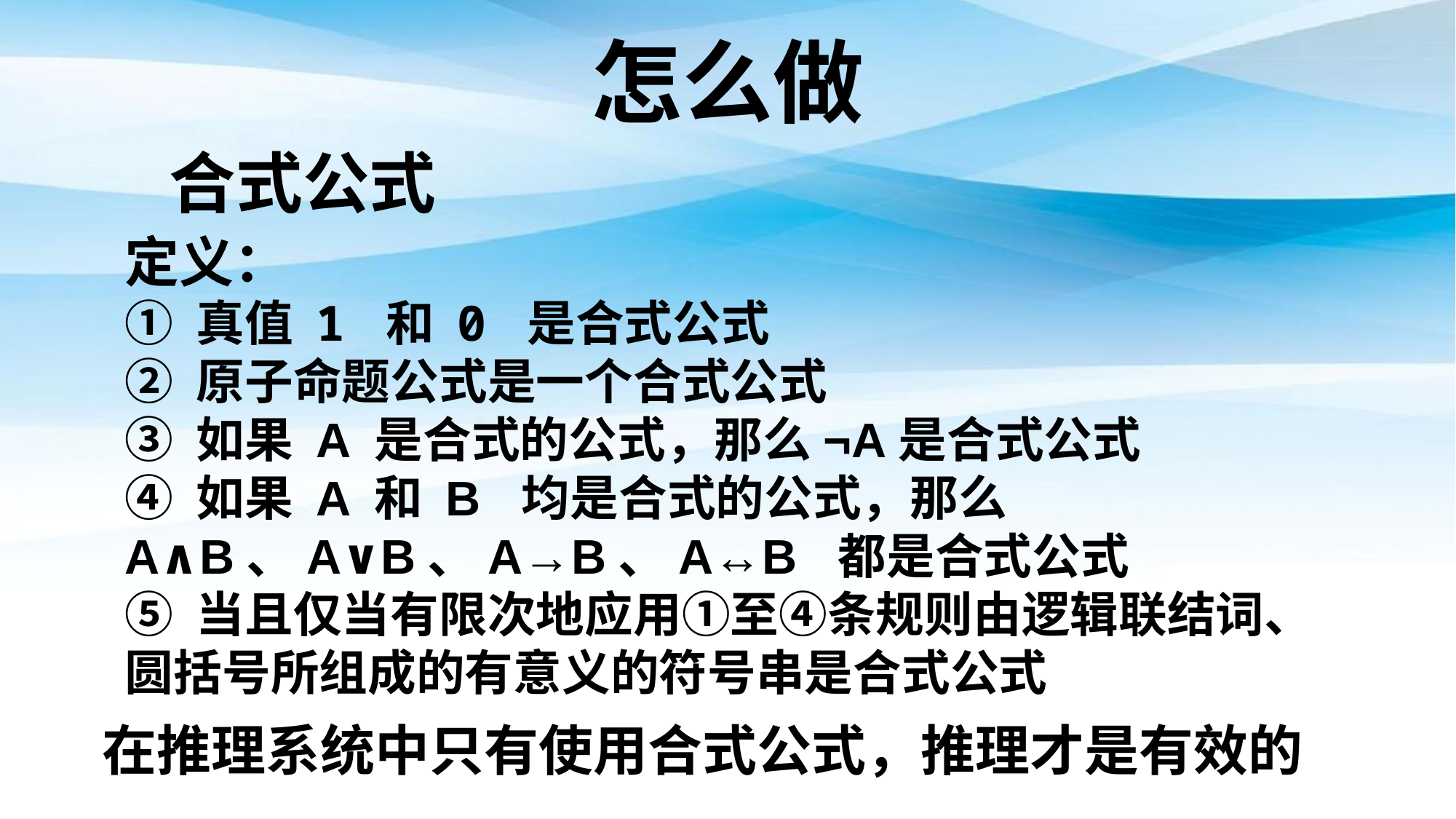

# 怎么做
合式公式

定义：
① 真值 1 和 0 是合式公式
② 原子命题公式是一个合式公式
③ 如果 A 是合式的公式，那么¬A是合式公式
④ 如果 A 和 B 均是合式的公式，那么 A∧B、A∨B、A→B、A↔B 都是合式公式
⑤ 当且仅当有限次地应用①至④条规则由逻辑联结词、圆括号所组成的有意义的符号串是合式公式
在推理系统中只有使用合式公式，推理才是有效的